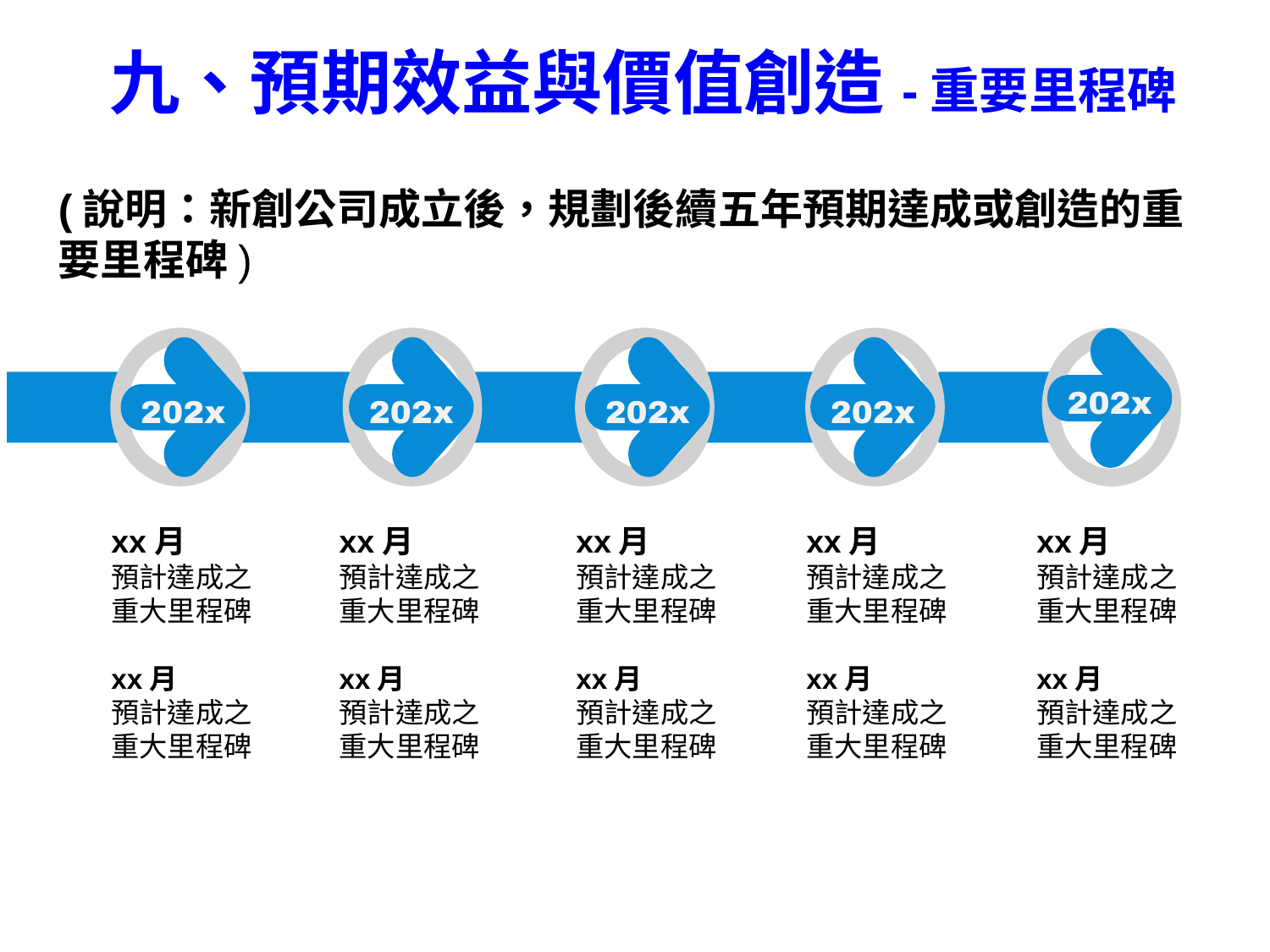

# 九、預期效益與價值創造-重要里程碑
(說明：新創公司成立後，規劃後續五年預期達成或創造的重要里程碑)

202x

202x
202x
202x
202x
xx月
預計達成之重大里程碑

xx月
預計達成之重大里程碑

xx月
預計達成之重大里程碑

xx月
預計達成之重大里程碑

xx月
預計達成之重大里程碑

xx月
預計達成之重大里程碑

xx月
預計達成之重大里程碑

xx月
預計達成之重大里程碑

xx月
預計達成之重大里程碑

xx月
預計達成之重大里程碑